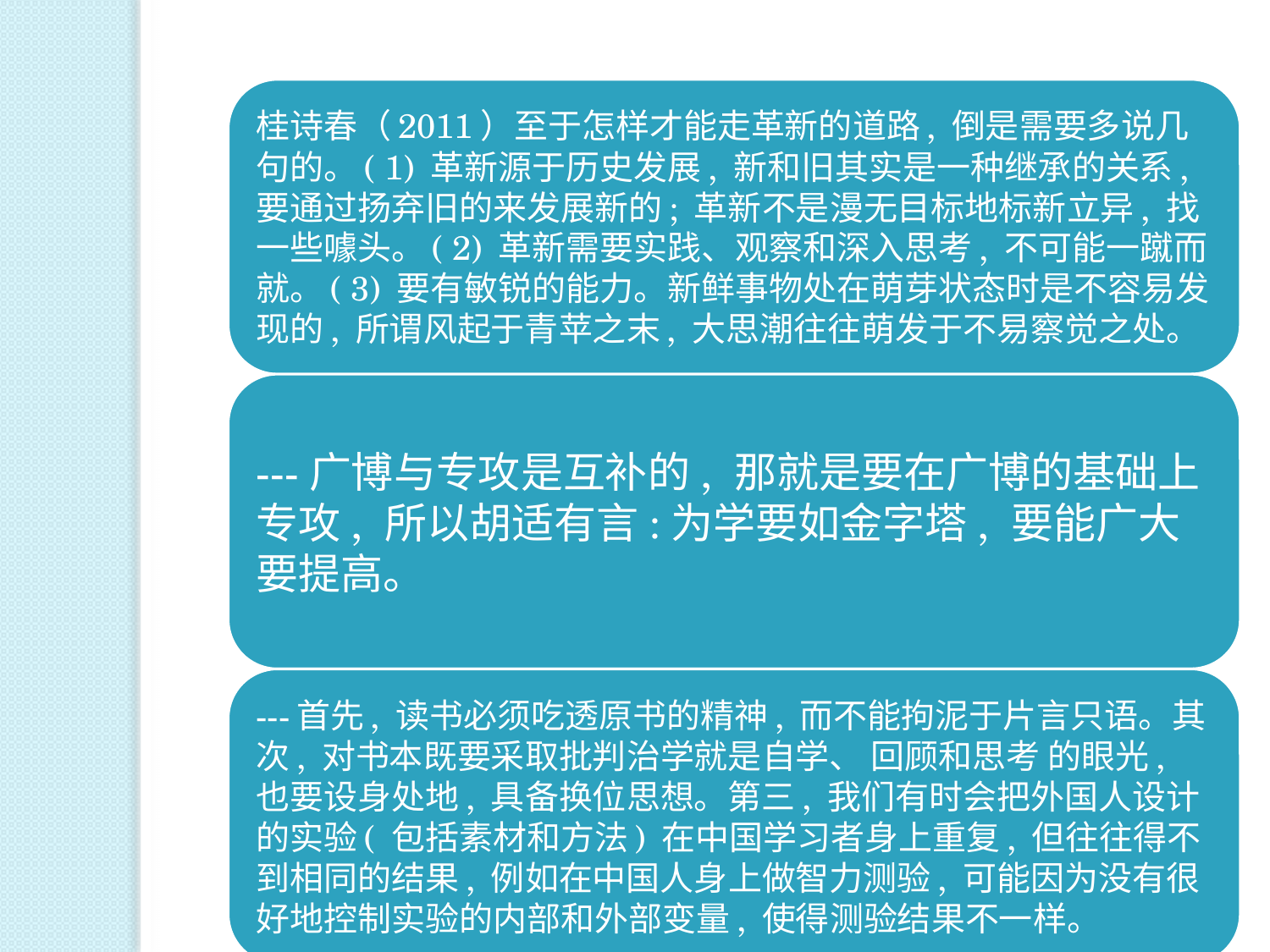

桂诗春（2011）至于怎样才能走革新的道路, 倒是需要多说几句的。( 1) 革新源于历史发展, 新和旧其实是一种继承的关系, 要通过扬弃旧的来发展新的; 革新不是漫无目标地标新立异, 找一些噱头。( 2) 革新需要实践、观察和深入思考, 不可能一蹴而就。( 3) 要有敏锐的能力。新鲜事物处在萌芽状态时是不容易发现的, 所谓风起于青苹之末, 大思潮往往萌发于不易察觉之处。
---广博与专攻是互补的, 那就是要在广博的基础上专攻, 所以胡适有言:为学要如金字塔, 要能广大要提高。
---首先, 读书必须吃透原书的精神, 而不能拘泥于片言只语。其次, 对书本既要采取批判治学就是自学、 回顾和思考 的眼光, 也要设身处地, 具备换位思想。第三, 我们有时会把外国人设计的实验( 包括素材和方法) 在中国学习者身上重复, 但往往得不到相同的结果, 例如在中国人身上做智力测验, 可能因为没有很好地控制实验的内部和外部变量, 使得测验结果不一样。